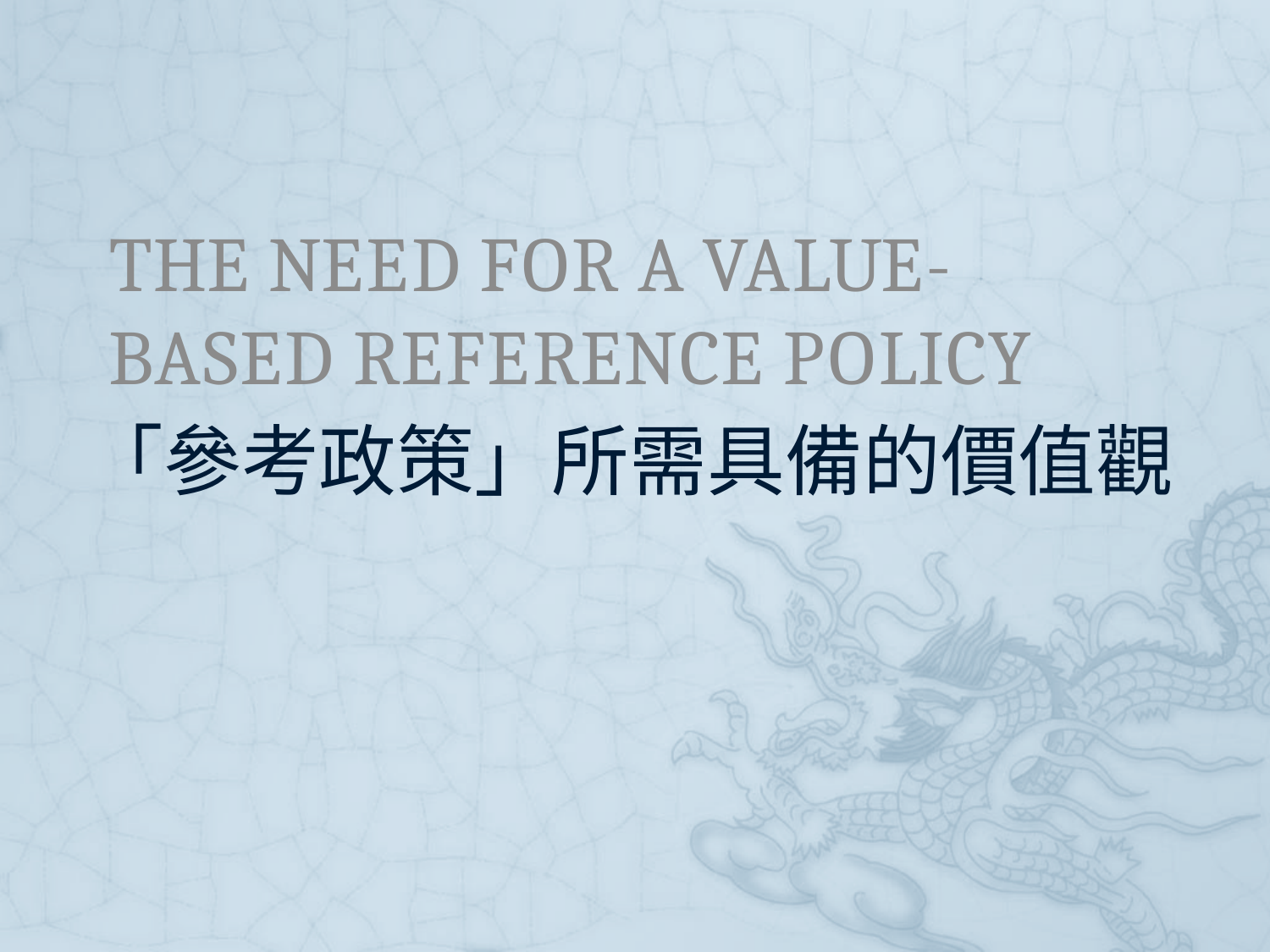

THE NEED FOR A VALUE-BASED REFERENCE POLICY
# 「參考政策」所需具備的價值觀